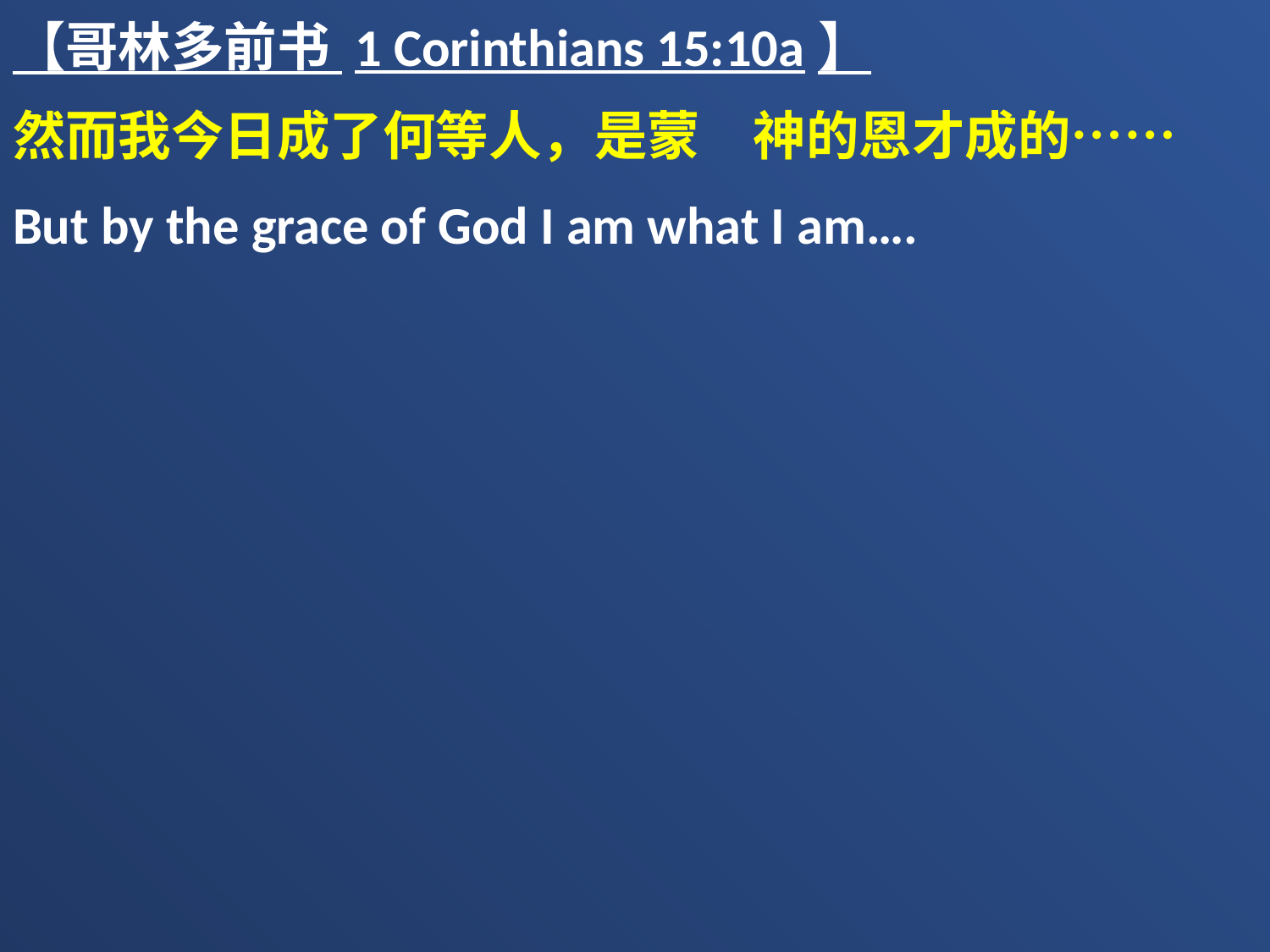

【哥林多前书 1 Corinthians 15:10a】
然而我今日成了何等人，是蒙　神的恩才成的……
But by the grace of God I am what I am….